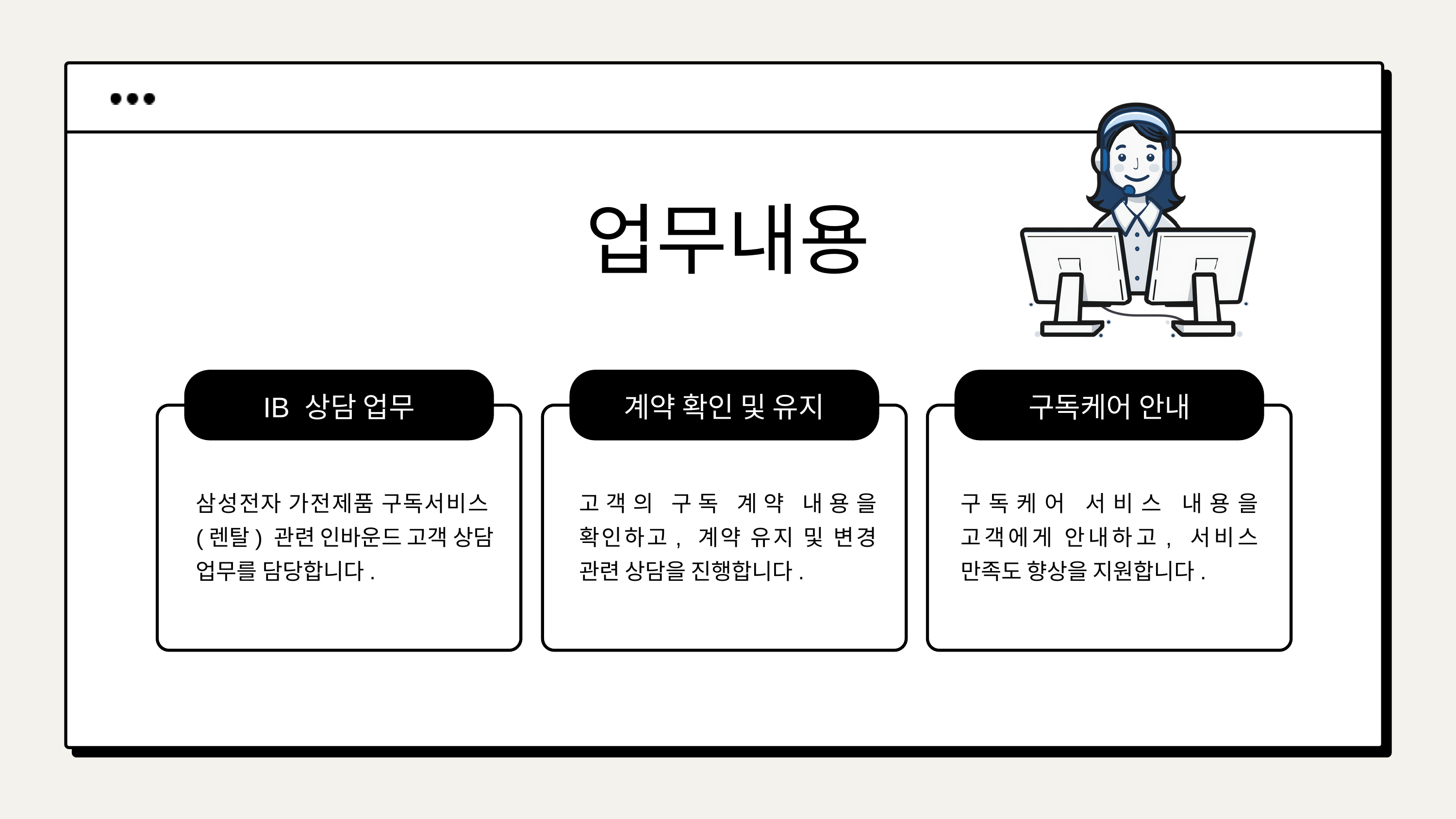

업무내용

IB 상담 업무
계약 확인 및 유지
구독케어 안내

삼성전자 가전제품 구독서비스(렌탈) 관련 인바운드 고객 상담 업무를 담당합니다.
고객의 구독 계약 내용을 확인하고, 계약 유지 및 변경 관련 상담을 진행합니다.
구독케어 서비스 내용을 고객에게 안내하고, 서비스 만족도 향상을 지원합니다.